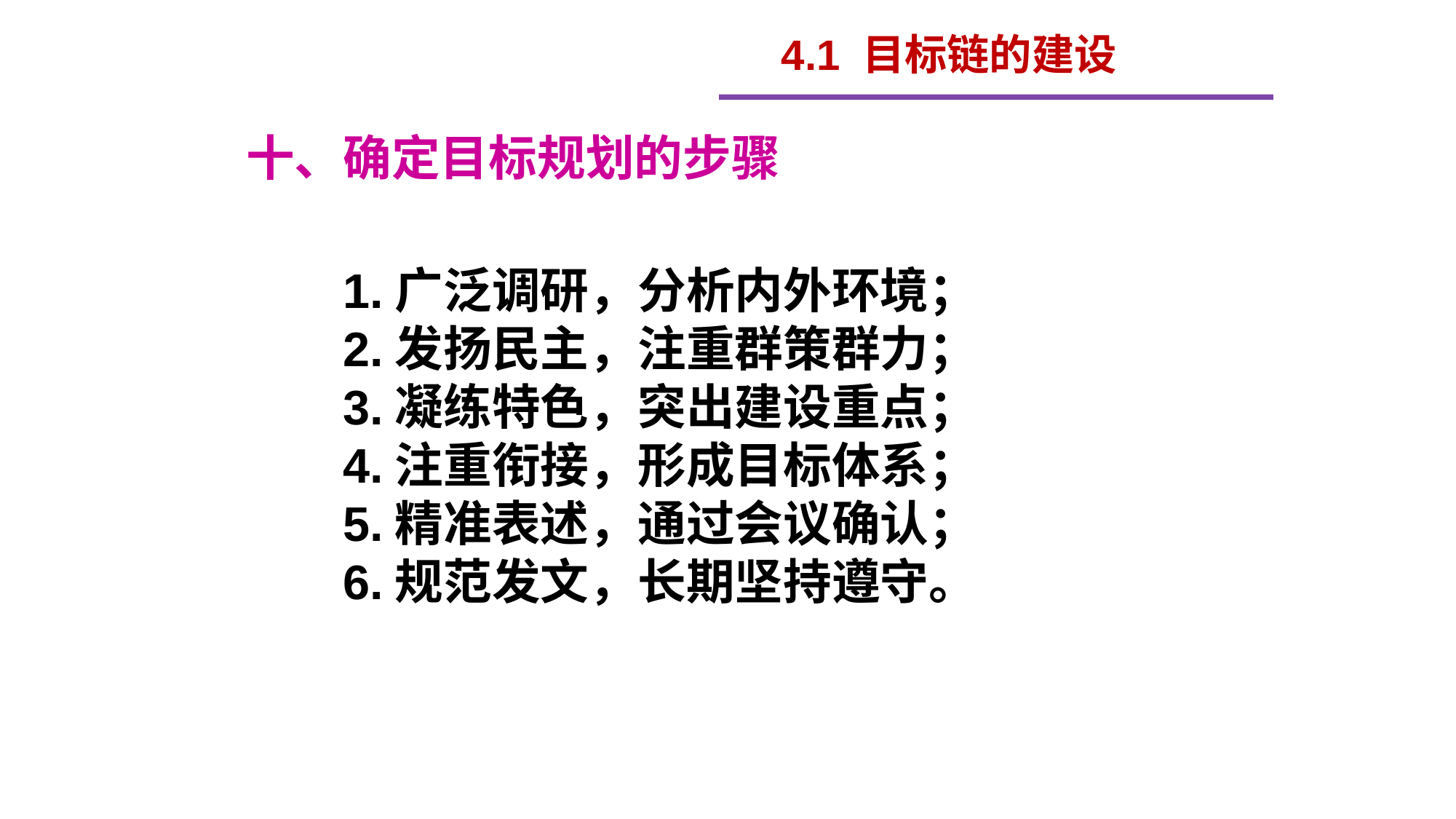

4.1 目标链的建设

   十、确定目标规划的步骤
1.广泛调研，分析内外环境；
2.发扬民主，注重群策群力；
3.凝练特色，突出建设重点；
4.注重衔接，形成目标体系；
5.精准表述，通过会议确认；
6.规范发文，长期坚持遵守。